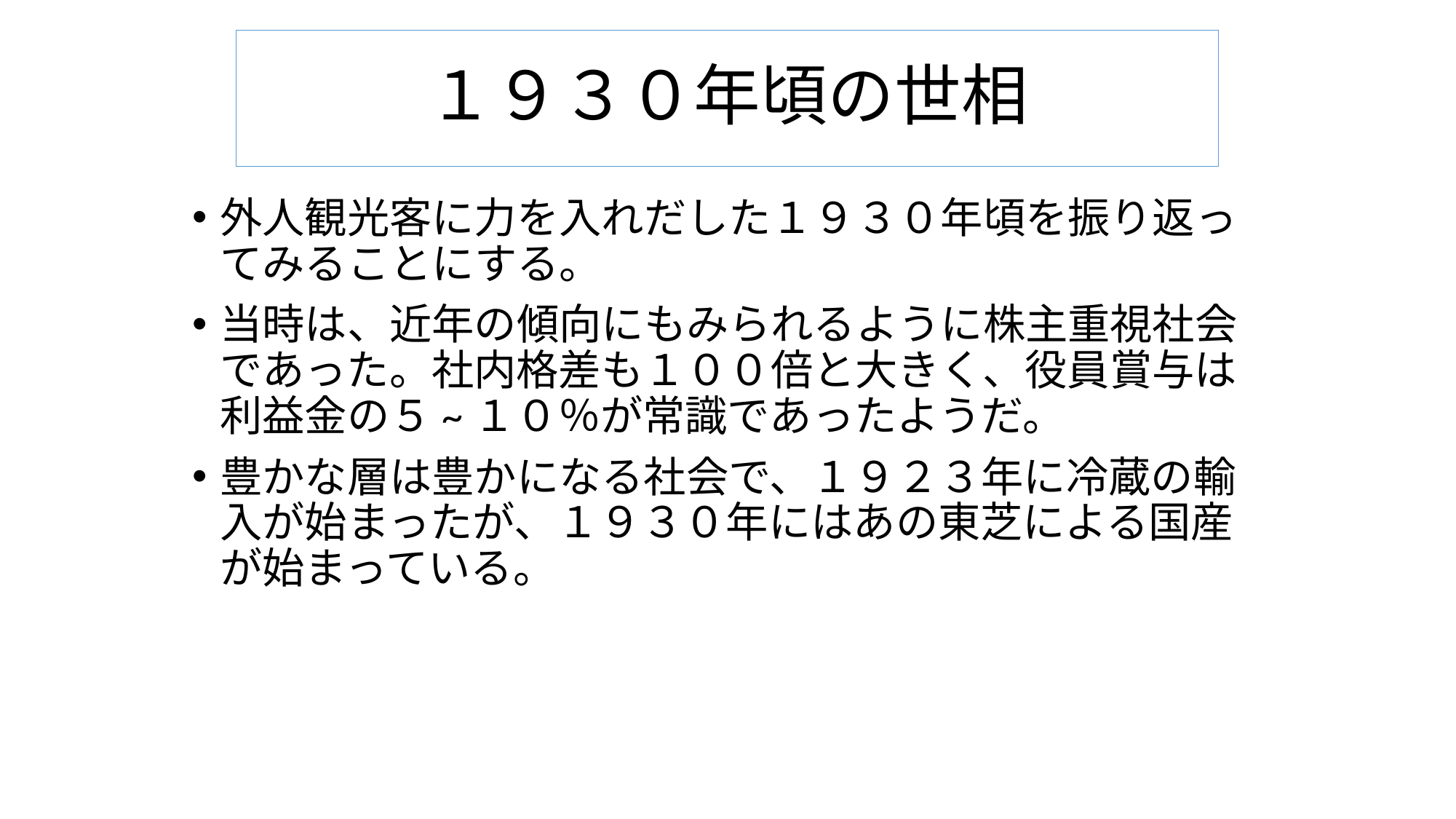

# １９３０年頃の世相
外人観光客に力を入れだした１９３０年頃を振り返ってみることにする。
当時は、近年の傾向にもみられるように株主重視社会であった。社内格差も１００倍と大きく、役員賞与は利益金の５~１０％が常識であったようだ。
豊かな層は豊かになる社会で、１９２３年に冷蔵の輸入が始まったが、１９３０年にはあの東芝による国産が始まっている。